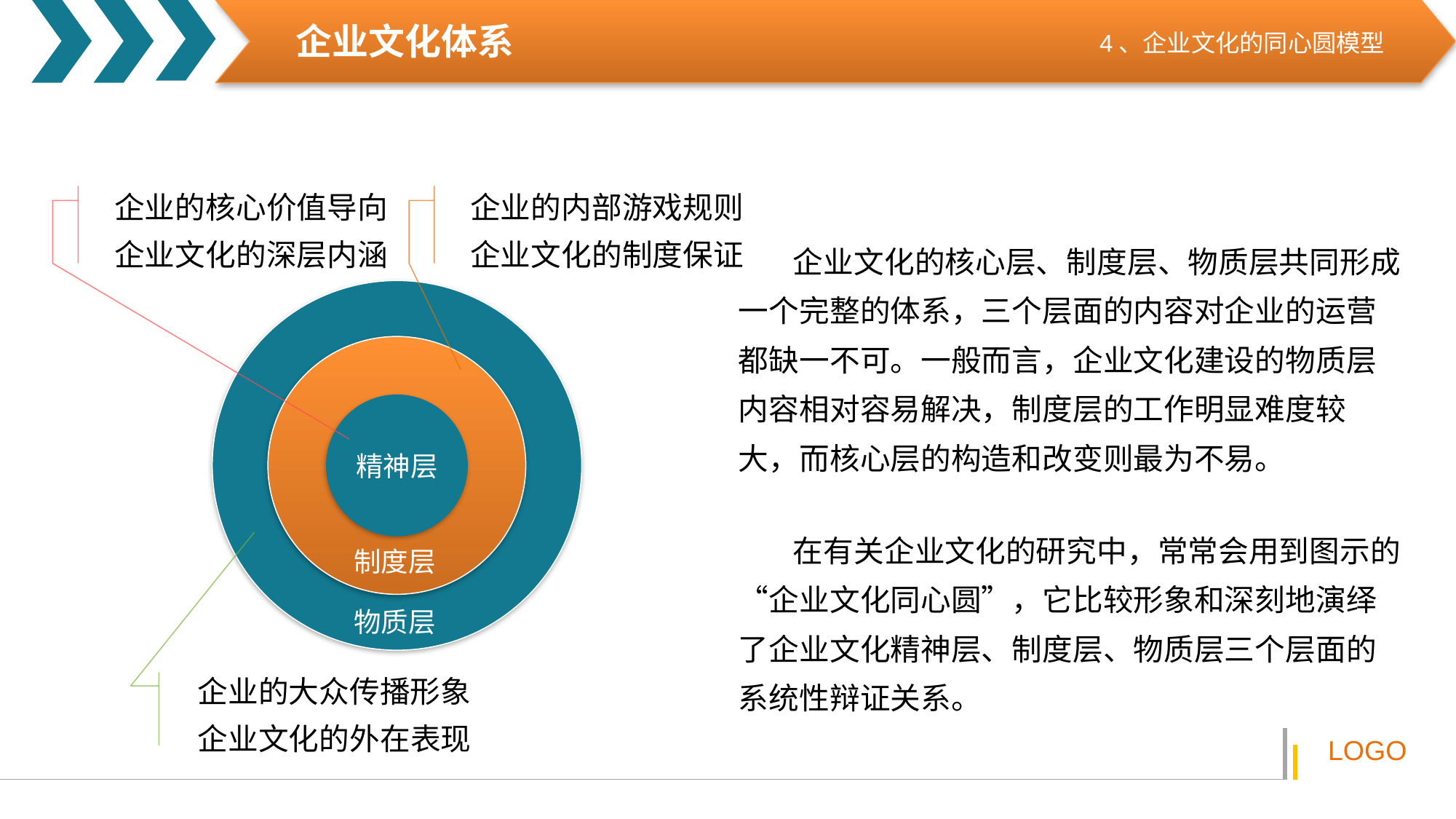

4、企业文化的同心圆模型
企业的核心价值导向
企业文化的深层内涵
企业的内部游戏规则
企业文化的制度保证

精神层
制度层
物质层
企业的大众传播形象
企业文化的外在表现
企业文化的核心层、制度层、物质层共同形成一个完整的体系，三个层面的内容对企业的运营都缺一不可。一般而言，企业文化建设的物质层内容相对容易解决，制度层的工作明显难度较大，而核心层的构造和改变则最为不易。
在有关企业文化的研究中，常常会用到图示的“企业文化同心圆”，它比较形象和深刻地演绎了企业文化精神层、制度层、物质层三个层面的系统性辩证关系。